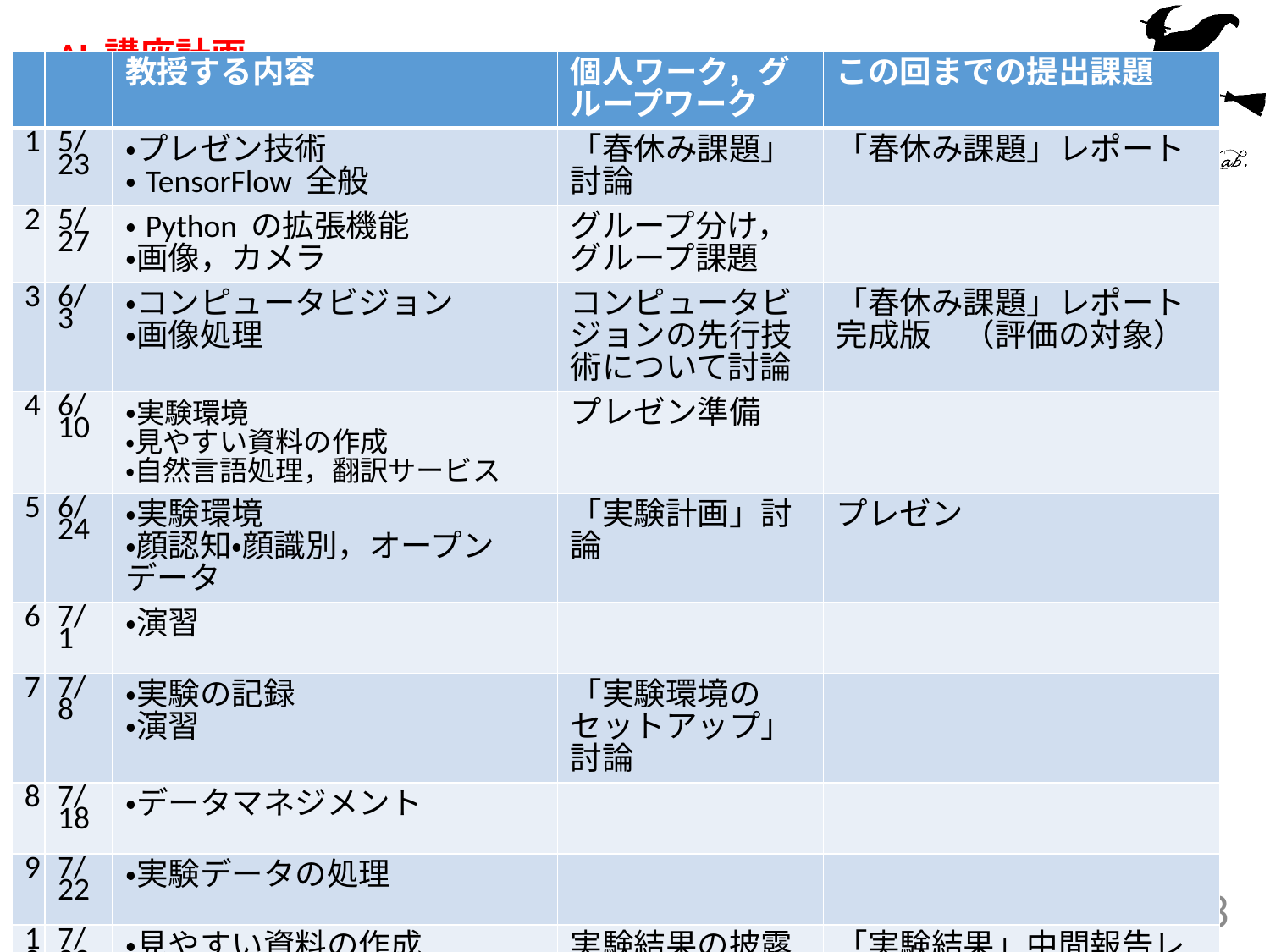

# AI 講座計画
|  |  | 教授する内容 | 個人ワーク，グループワーク | この回までの提出課題 |
| --- | --- | --- | --- | --- |
| 1 | 5/23 | ・プレゼン技術 ・TensorFlow 全般 | 「春休み課題」討論 | 「春休み課題」レポート |
| 2 | 5/27 | ・Python の拡張機能 ・画像，カメラ | グループ分け，グループ課題 |  |
| 3 | 6/3 | ・コンピュータビジョン ・画像処理 | コンピュータビジョンの先行技術について討論 | 「春休み課題」レポート完成版　（評価の対象） |
| 4 | 6/10 | ・実験環境 ・見やすい資料の作成 ・自然言語処理，翻訳サービス | プレゼン準備 |  |
| 5 | 6/24 | ・実験環境 ・顔認知・顔識別，オープンデータ | 「実験計画」討論 | プレゼン |
| 6 | 7/1 | ・演習 |  |  |
| 7 | 7/8 | ・実験の記録 ・演習 | 「実験環境のセットアップ」討論 |  |
| 8 | 7/18 | ・データマネジメント |  |  |
| 9 | 7/22 | ・実験データの処理 |  |  |
| 10 | 7/29 | ・見やすい資料の作成 | 実験結果の披露 | 「実験結果」中間報告レポート |
| 11 |  |  | プレゼン予行演習 | プレゼン資料 |
3